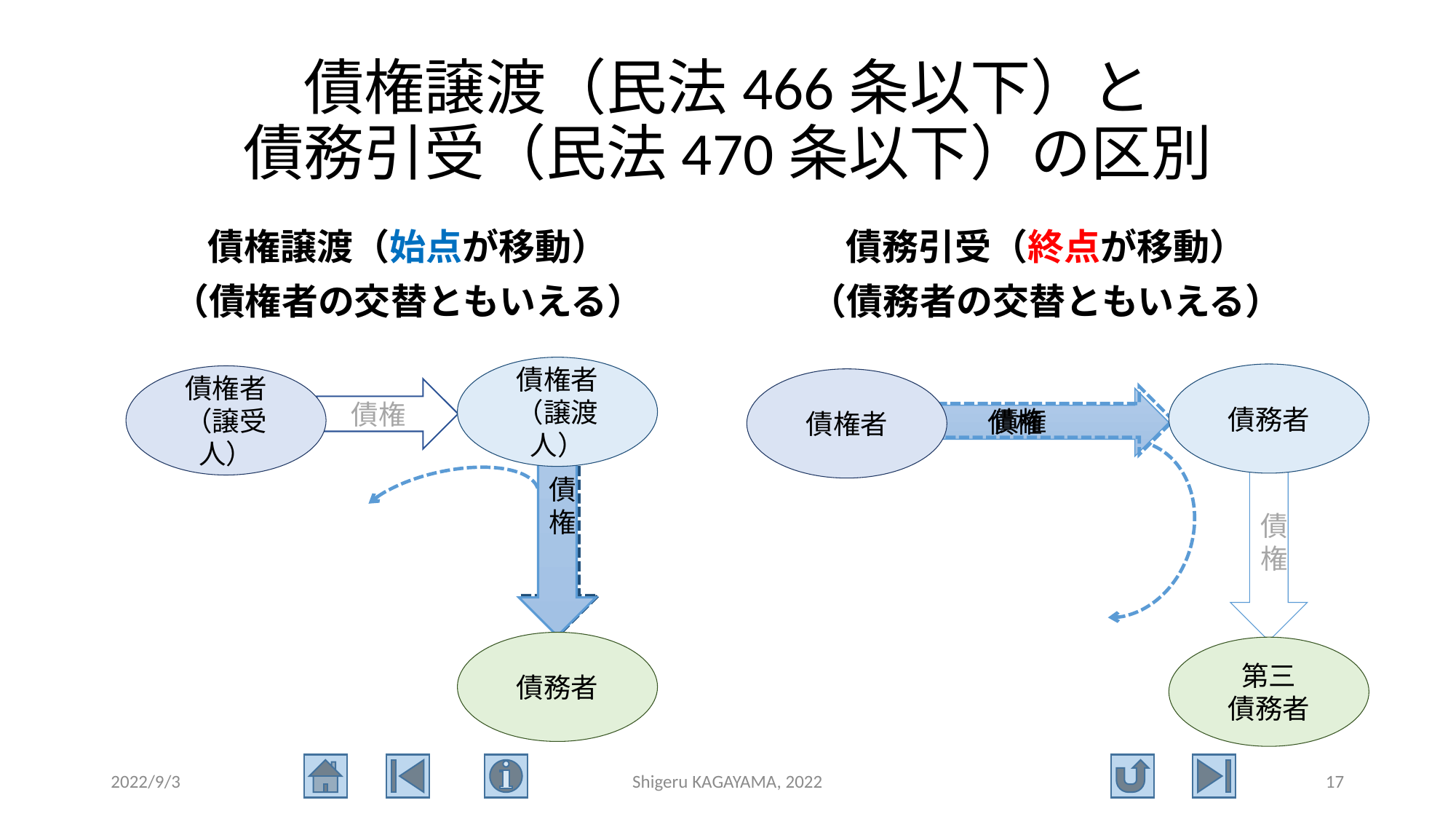

# 債権譲渡（民法466条以下）と 債務引受（民法470条以下）の区別
債権譲渡（始点が移動）
（債権者の交替ともいえる）
債務引受（終点が移動）
（債務者の交替ともいえる）
債権者
（譲渡人）

債権
債務者
債権者
（譲受人）
債権者
債権
　　　　債権
　　　　債権

債権

債権

債務者
第三
債務者
2022/9/3
Shigeru KAGAYAMA, 2022
17